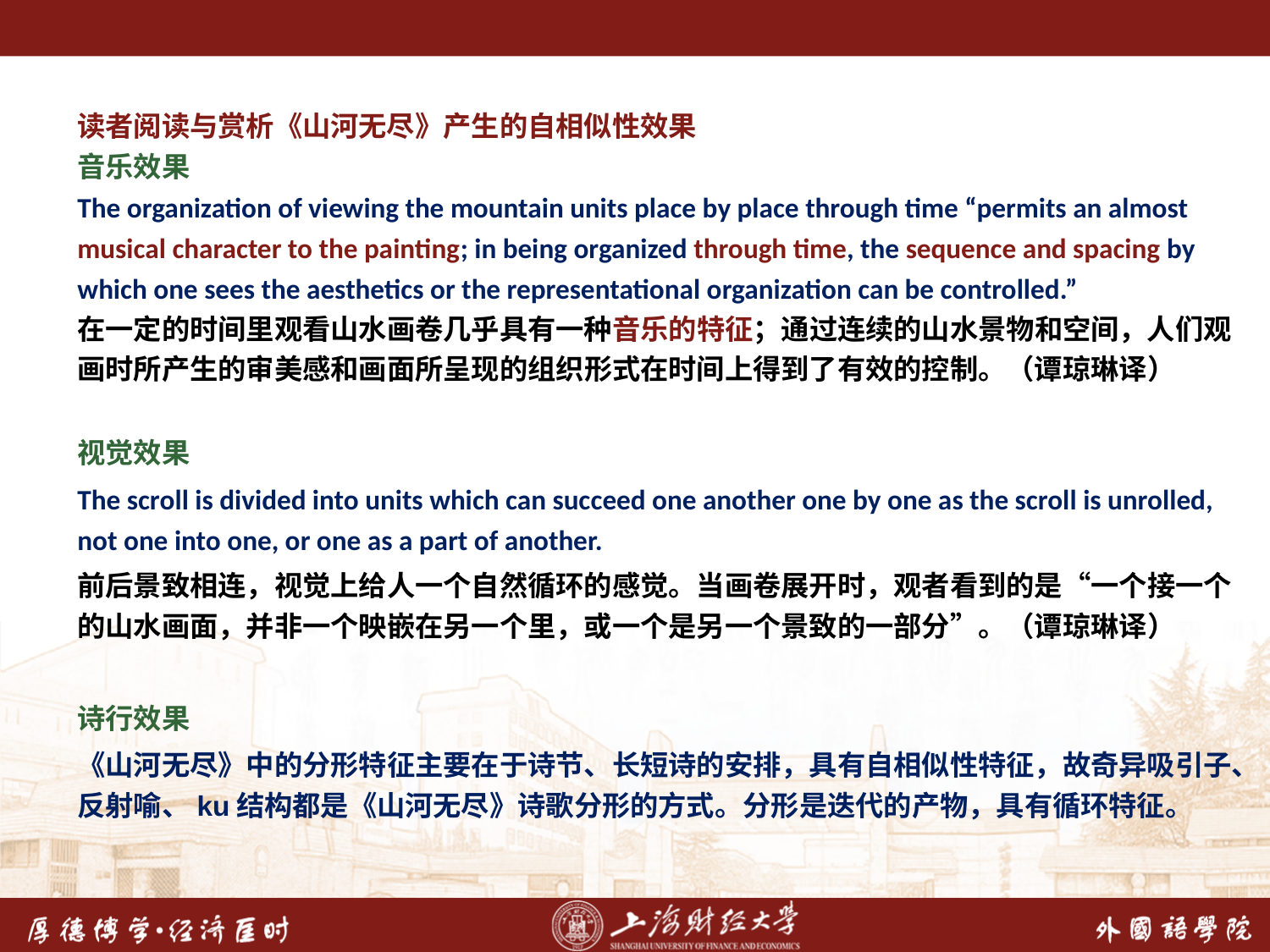

读者阅读与赏析《山河无尽》产生的自相似性效果
音乐效果
The organization of viewing the mountain units place by place through time “permits an almost musical character to the painting; in being organized through time, the sequence and spacing by which one sees the aesthetics or the representational organization can be controlled.”
在一定的时间里观看山水画卷几乎具有一种音乐的特征；通过连续的山水景物和空间，人们观画时所产生的审美感和画面所呈现的组织形式在时间上得到了有效的控制。（谭琼琳译）

视觉效果
The scroll is divided into units which can succeed one another one by one as the scroll is unrolled, not one into one, or one as a part of another.
前后景致相连，视觉上给人一个自然循环的感觉。当画卷展开时，观者看到的是“一个接一个的山水画面，并非一个映嵌在另一个里，或一个是另一个景致的一部分”。（谭琼琳译）

诗行效果
《山河无尽》中的分形特征主要在于诗节、长短诗的安排，具有自相似性特征，故奇异吸引子、反射喻、ku结构都是《山河无尽》诗歌分形的方式。分形是迭代的产物，具有循环特征。